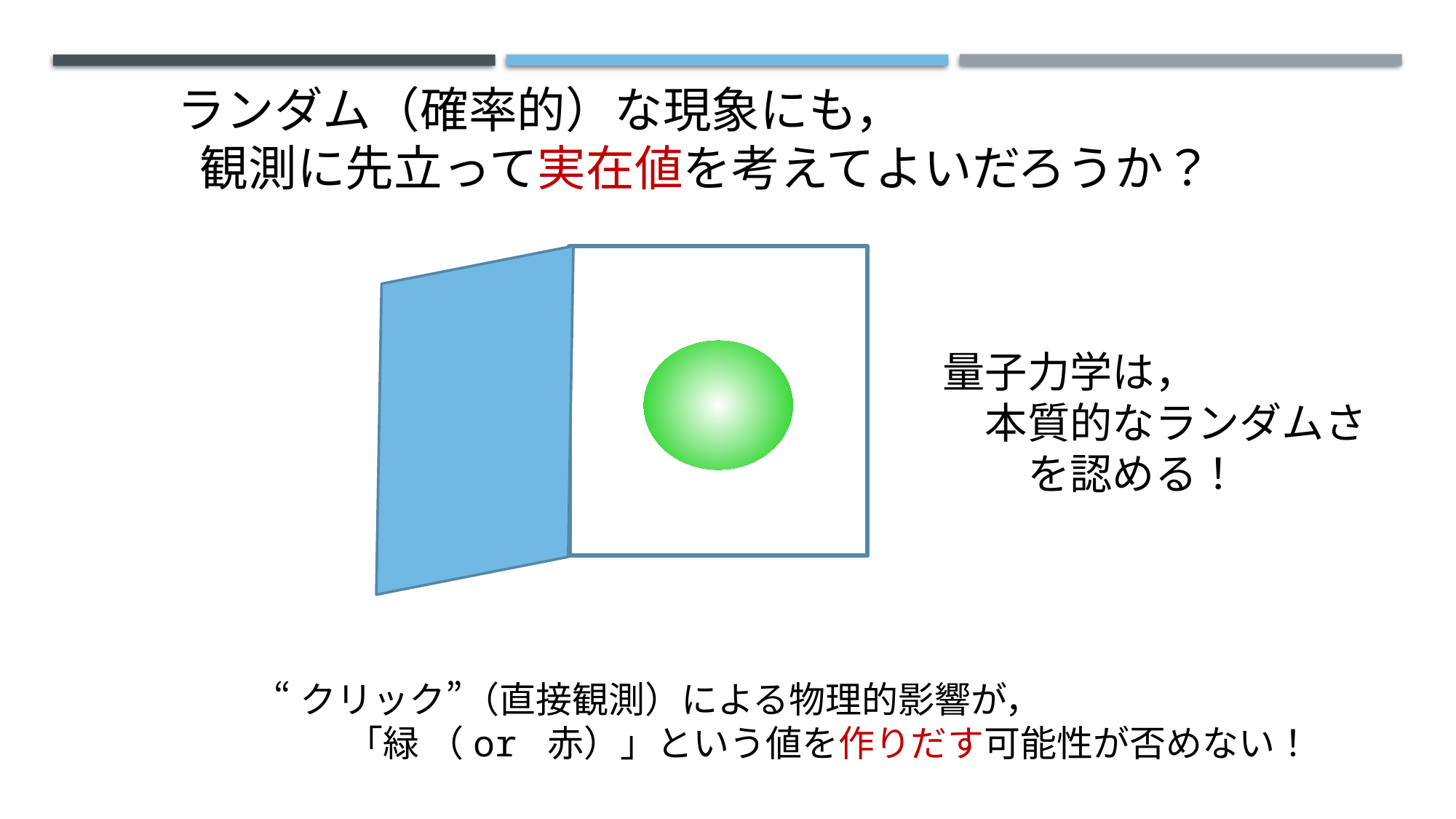

ランダム（確率的）な現象にも，
 観測に先立って実在値を考えてよいだろうか？

量子力学は，
　本質的なランダムさ
　　を認める！

“クリック”（直接観測）による物理的影響が，
　　「緑 （or 赤）」という値を作りだす可能性が否めない！